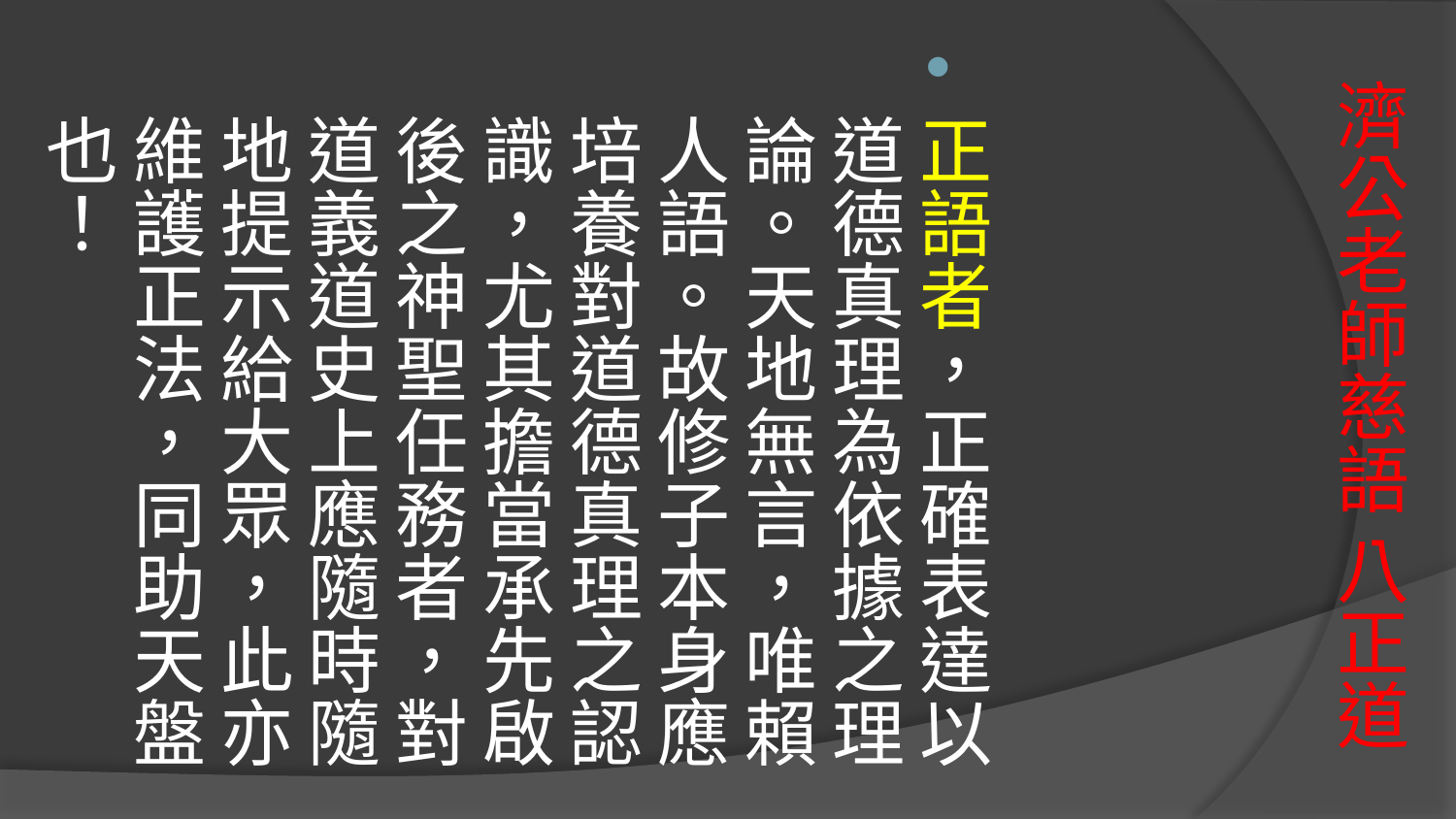

正語者，正確表達以道德真理為依據之理論。天地無言，唯賴人語。故修子本身應培養對道德真理之認識，尤其擔當承先啟後之神聖任務者，對道義道史上應隨時隨地提示給大眾，此亦維護正法，同助天盤也！
# 濟公老師慈語 八正道